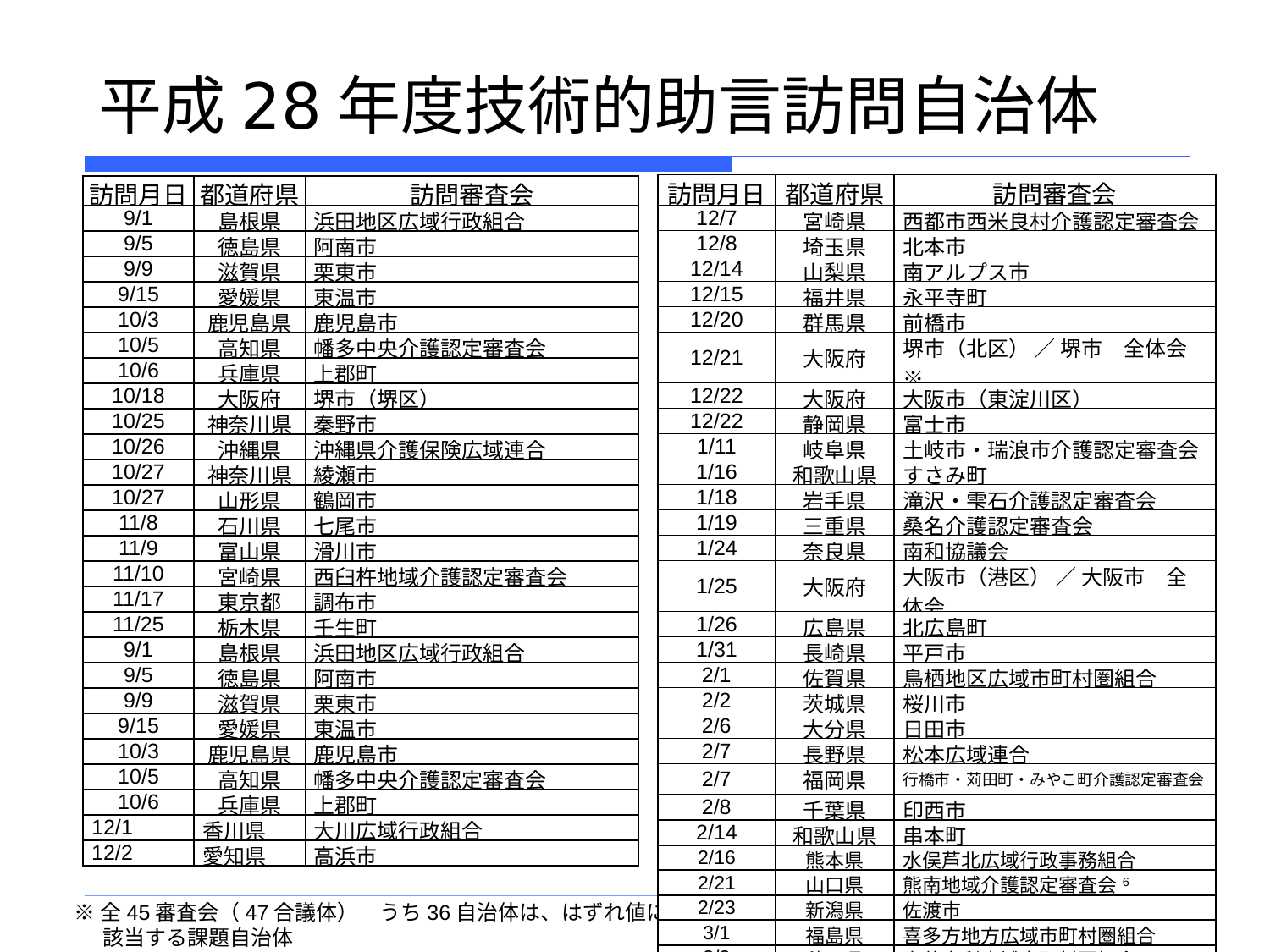

平成28年度技術的助言訪問自治体
| 訪問月日 | 都道府県 | 訪問審査会 |
| --- | --- | --- |
| 12/7 | 宮崎県 | 西都市西米良村介護認定審査会 |
| 12/8 | 埼玉県 | 北本市 |
| 12/14 | 山梨県 | 南アルプス市 |
| 12/15 | 福井県 | 永平寺町 |
| 12/20 | 群馬県 | 前橋市 |
| 12/21 | 大阪府 | 堺市（北区） ／ 堺市　全体会※ |
| 12/22 | 大阪府 | 大阪市（東淀川区） |
| 12/22 | 静岡県 | 富士市 |
| 1/11 | 岐阜県 | 土岐市・瑞浪市介護認定審査会 |
| 1/16 | 和歌山県 | すさみ町 |
| 1/18 | 岩手県 | 滝沢・雫石介護認定審査会 |
| 1/19 | 三重県 | 桑名介護認定審査会 |
| 1/24 | 奈良県 | 南和協議会 |
| 1/25 | 大阪府 | 大阪市（港区） ／ 大阪市　全体会 |
| 1/26 | 広島県 | 北広島町 |
| 1/31 | 長崎県 | 平戸市 |
| 2/1 | 佐賀県 | 鳥栖地区広域市町村圏組合 |
| 2/2 | 茨城県 | 桜川市 |
| 2/6 | 大分県 | 日田市 |
| 2/7 | 長野県 | 松本広域連合 |
| 2/7 | 福岡県 | 行橋市・苅田町・みやこ町介護認定審査会 |
| 2/8 | 千葉県 | 印西市 |
| 2/14 | 和歌山県 | 串本町 |
| 2/16 | 熊本県 | 水俣芦北広域行政事務組合 |
| 2/21 | 山口県 | 熊南地域介護認定審査会6 |
| 2/23 | 新潟県 | 佐渡市 |
| 3/1 | 福島県 | 喜多方地方広域市町村圏組合 |
| 3/3 | 秋田県 | 本荘由利広域市町村圏組合 |
| 訪問月日 | 都道府県 | 訪問審査会 |
| --- | --- | --- |
| 9/1 | 島根県 | 浜田地区広域行政組合 |
| 9/5 | 徳島県 | 阿南市 |
| 9/9 | 滋賀県 | 栗東市 |
| 9/15 | 愛媛県 | 東温市 |
| 10/3 | 鹿児島県 | 鹿児島市 |
| 10/5 | 高知県 | 幡多中央介護認定審査会 |
| 10/6 | 兵庫県 | 上郡町 |
| 10/18 | 大阪府 | 堺市（堺区） |
| 10/25 | 神奈川県 | 秦野市 |
| 10/26 | 沖縄県 | 沖縄県介護保険広域連合 |
| 10/27 | 神奈川県 | 綾瀬市 |
| 10/27 | 山形県 | 鶴岡市 |
| 11/8 | 石川県 | 七尾市 |
| 11/9 | 富山県 | 滑川市 |
| 11/10 | 宮崎県 | 西臼杵地域介護認定審査会 |
| 11/17 | 東京都 | 調布市 |
| 11/25 | 栃木県 | 壬生町 |
| 9/1 | 島根県 | 浜田地区広域行政組合 |
| 9/5 | 徳島県 | 阿南市 |
| 9/9 | 滋賀県 | 栗東市 |
| 9/15 | 愛媛県 | 東温市 |
| 10/3 | 鹿児島県 | 鹿児島市 |
| 10/5 | 高知県 | 幡多中央介護認定審査会 |
| 10/6 | 兵庫県 | 上郡町 |
| 12/1 | 香川県 | 大川広域行政組合 |
| 12/2 | 愛知県 | 高浜市 |
※全45審査会（47合議体）　うち36自治体は、はずれ値に
     該当する課題自治体